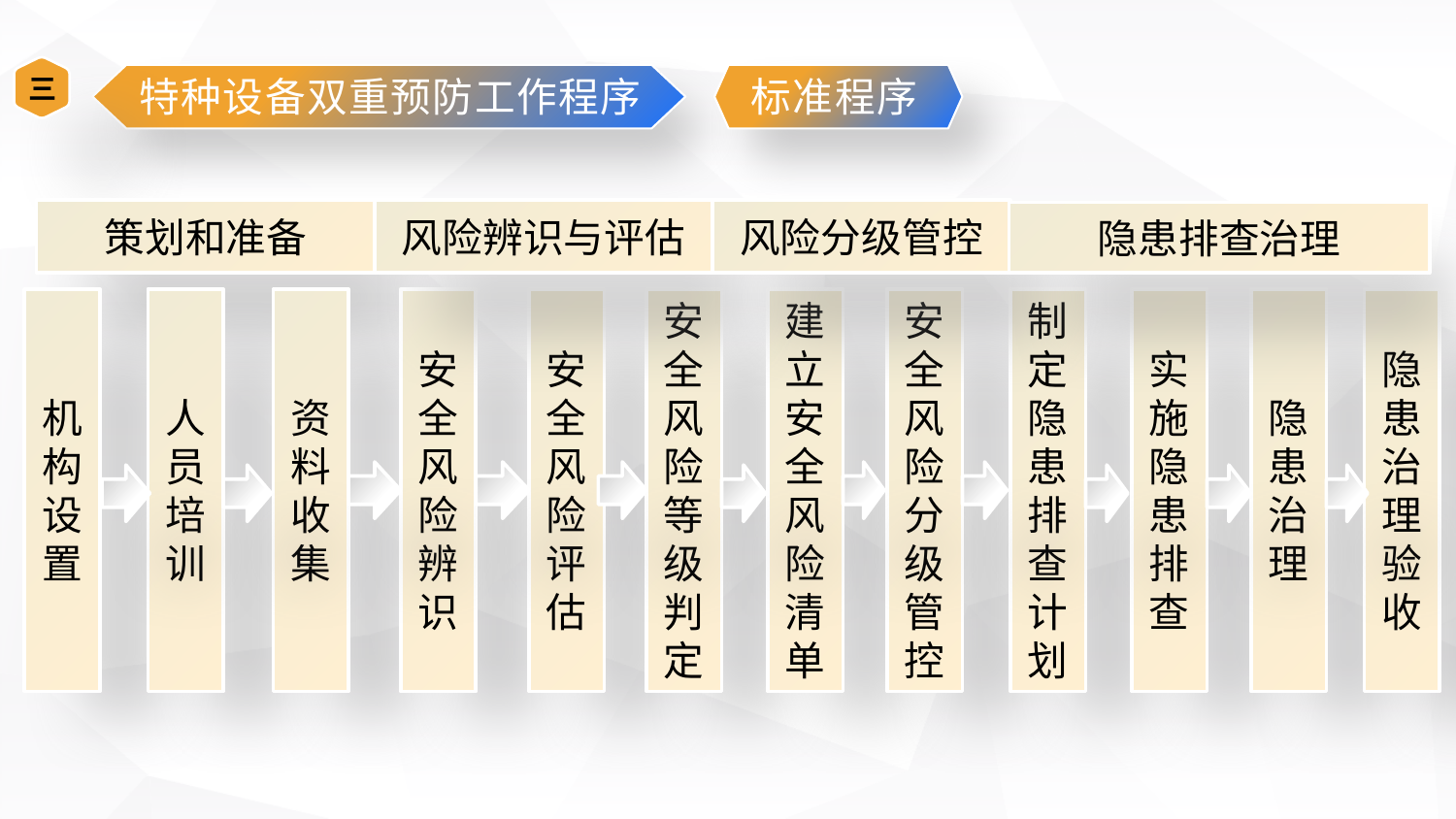

三

特种设备双重预防工作程序

标准程序
策划和准备
风险辨识与评估
风险分级管控
隐患排查治理
机构设置
人员培训
资料收集
安全风险辨识
安全风险评估
安全风险等级判定
建立安全风险清单
安全风险分级管控
制定隐患排查计划
实施隐患排查
隐患治理
隐患治理验收

31